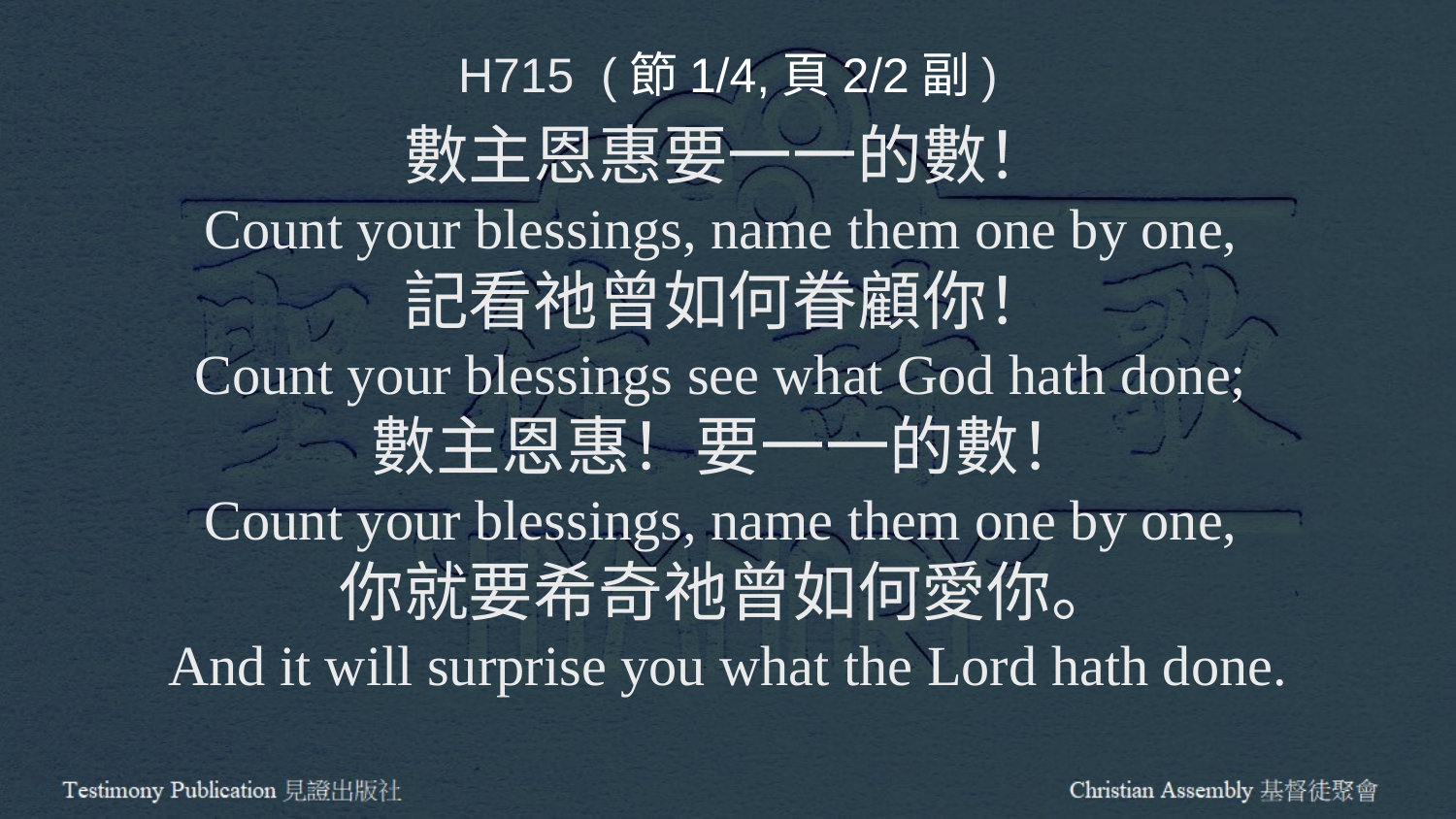

H715  (節1/4,頁2/2副)
數主恩惠要一一的數！
Count your blessings, name them one by one,
記看祂曾如何眷顧你！
Count your blessings see what God hath done;
數主恩惠！要一一的數！
Count your blessings, name them one by one,
你就要希奇祂曾如何愛你。
And it will surprise you what the Lord hath done.